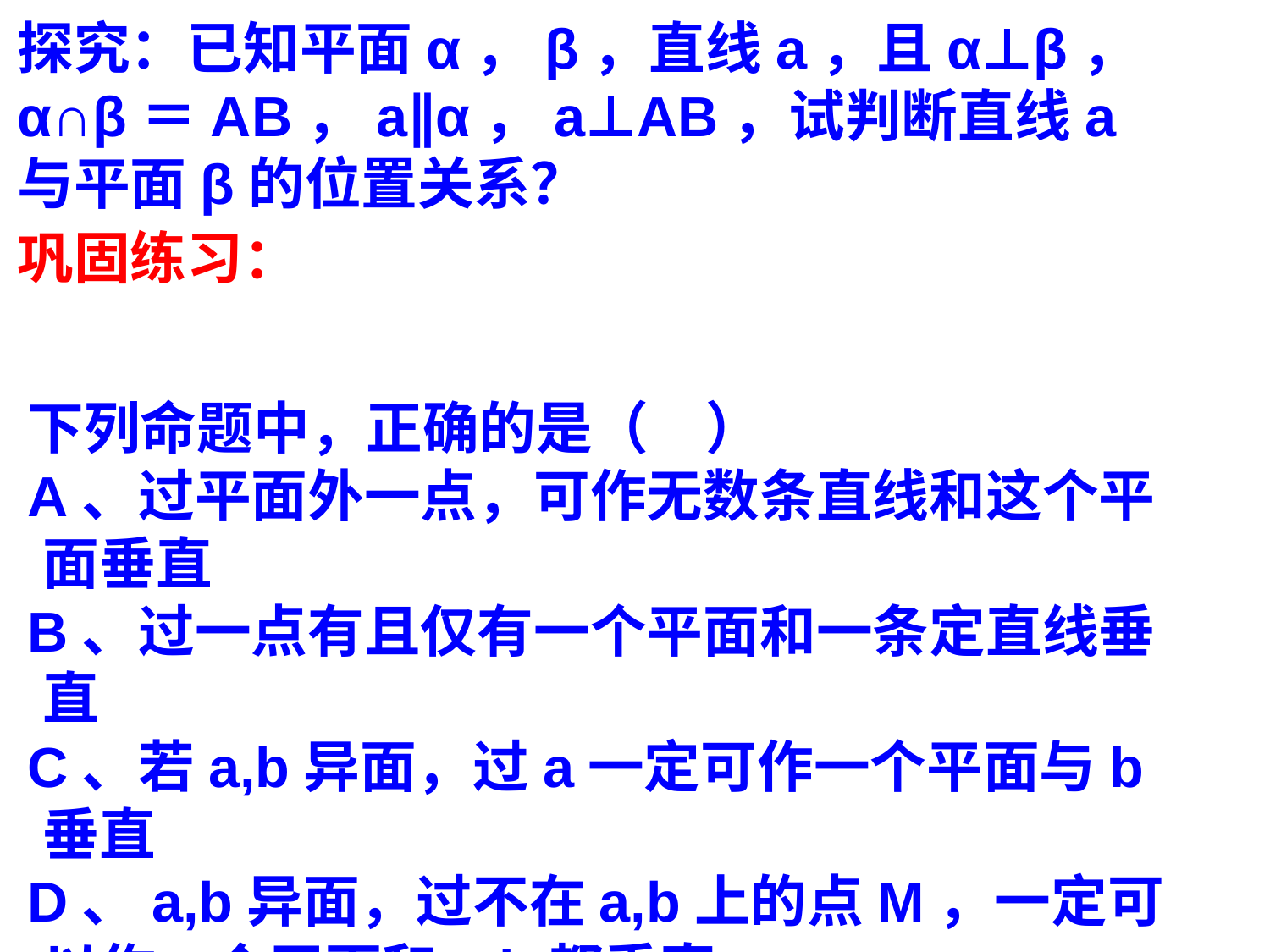

探究：已知平面α，β，直线a，且α⊥β，α∩β＝AB，a∥α，a⊥AB，试判断直线a与平面β的位置关系？
巩固练习：
下列命题中，正确的是（　）
A、过平面外一点，可作无数条直线和这个平面垂直
B、过一点有且仅有一个平面和一条定直线垂直
C、若a,b异面，过a一定可作一个平面与b垂直
D、a,b异面，过不在a,b上的点M，一定可以作一个平面和a,b都垂直.